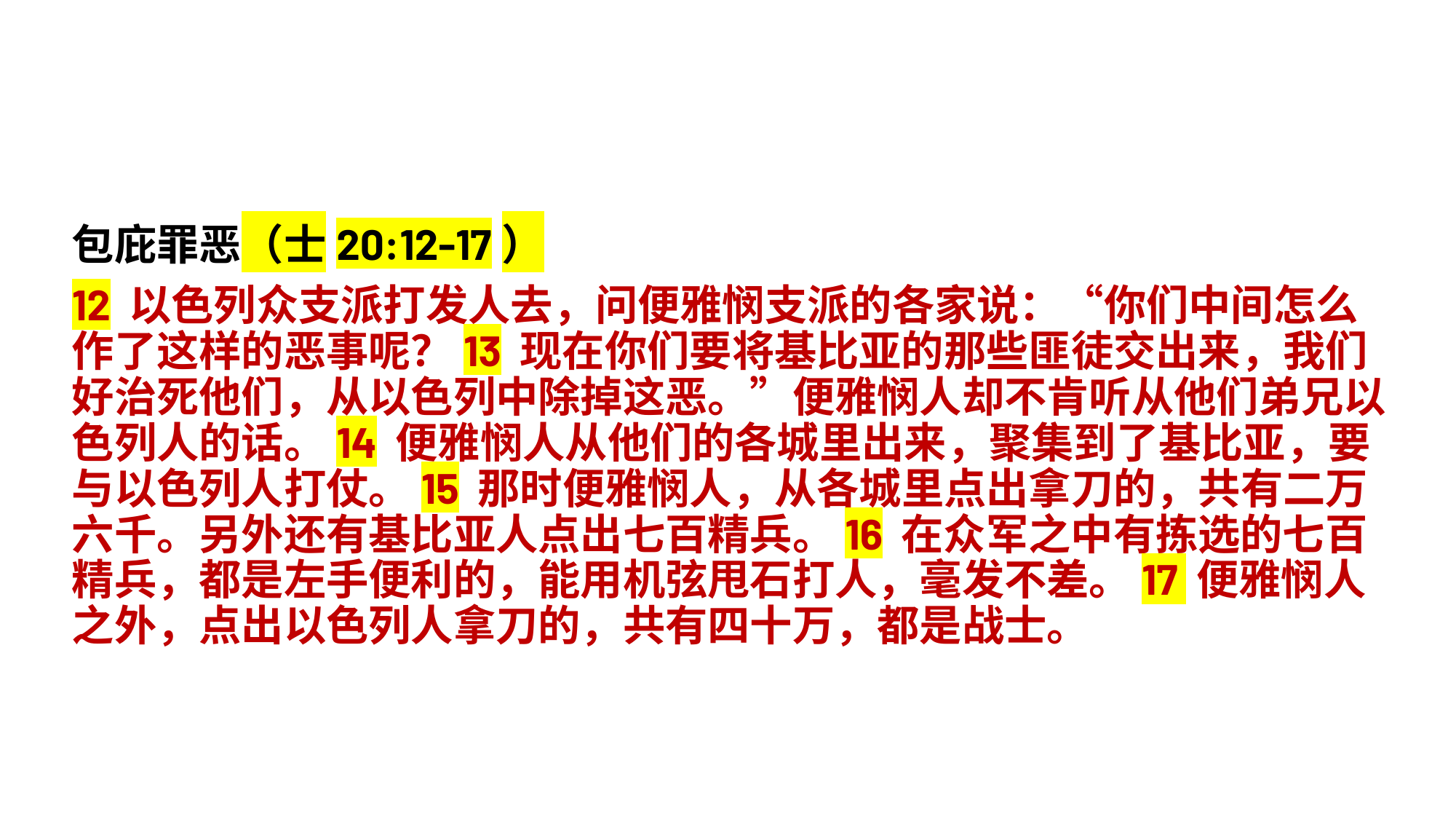

包庇罪恶（士20:12-17）
12 以色列众支派打发人去，问便雅悯支派的各家说：“你们中间怎么作了这样的恶事呢？13 现在你们要将基比亚的那些匪徒交出来，我们好治死他们，从以色列中除掉这恶。”便雅悯人却不肯听从他们弟兄以色列人的话。14 便雅悯人从他们的各城里出来，聚集到了基比亚，要与以色列人打仗。15 那时便雅悯人，从各城里点出拿刀的，共有二万六千。另外还有基比亚人点出七百精兵。16 在众军之中有拣选的七百精兵，都是左手便利的，能用机弦甩石打人，毫发不差。17 便雅悯人之外，点出以色列人拿刀的，共有四十万，都是战士。